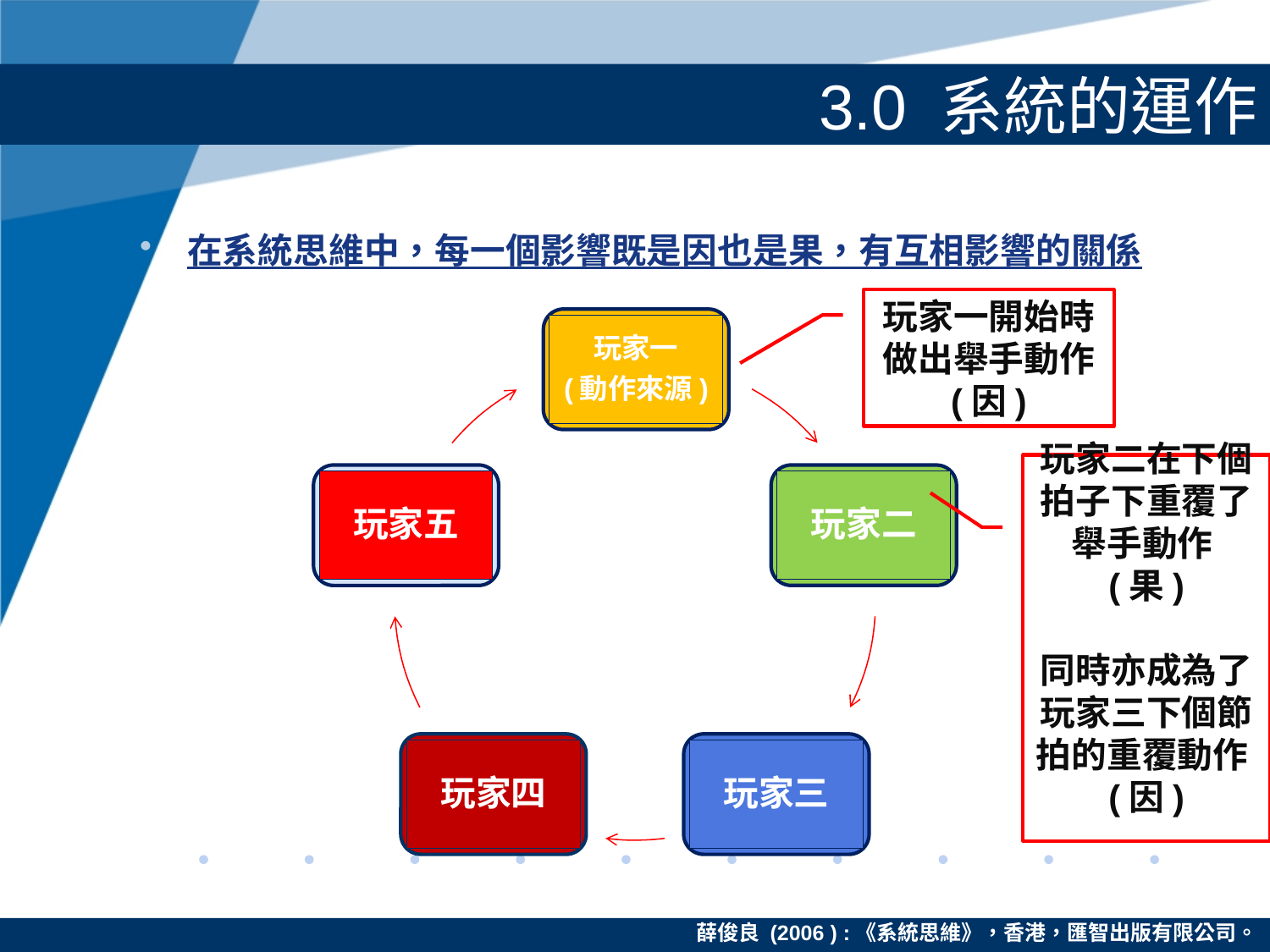

# 3.0 系統的運作
在系統思維中，每一個影響既是因也是果，有互相影響的關係

玩家一開始時做出舉手動作
(因)

玩家一
(動作來源)

玩家二在下個拍子下重覆了
舉手動作(果)

同時亦成為了玩家三下個節拍的重覆動作(因)

玩家五

玩家二

玩家四

玩家三
薛俊良 (2006 ) :《系統思維》，香港，匯智出版有限公司。